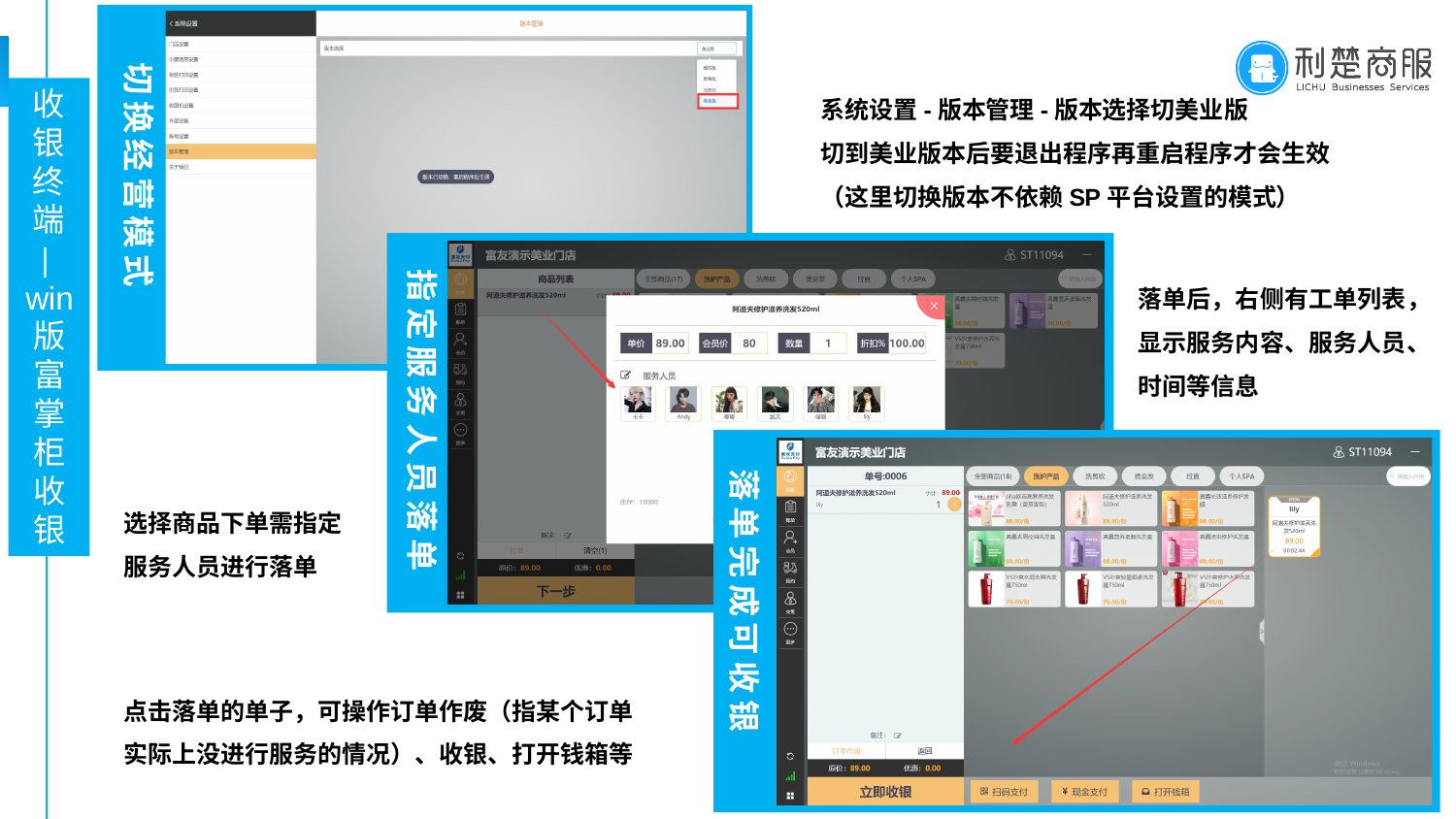

切换经营模式

系统设置-版本管理-版本选择切美业版
切到美业版本后要退出程序再重启程序才会生效
（这里切换版本不依赖SP平台设置的模式）
# 收 银 终 端

|  win 版 富 掌 柜 收 银

落单后，右侧有工单列表， 显示服务内容、服务人员、 时间等信息
指定服务人员落单

落单完成可收银
选择商品下单需指定 服务人员进行落单

点击落单的单子，可操作订单作废（指某个订单 实际上没进行服务的情况）、收银、打开钱箱等